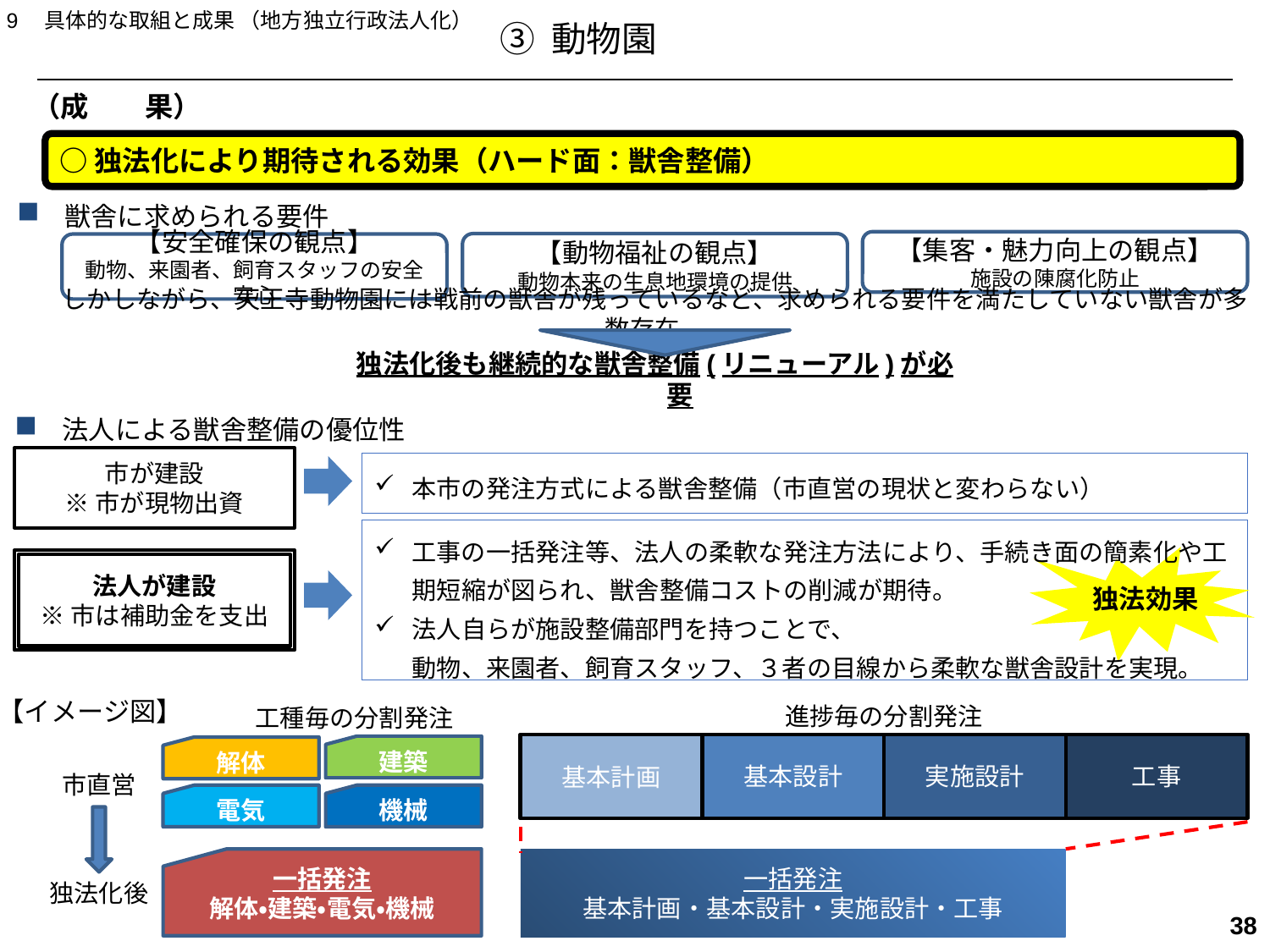

9　具体的な取組と成果 （地方独立行政法人化）
③ 動物園
（成　　果）
○独法化により期待される効果（ハード面：獣舎整備）
獣舎に求められる要件
【集客・魅力向上の観点】
施設の陳腐化防止
【動物福祉の観点】
動物本来の生息地環境の提供
【安全確保の観点】
動物、来園者、飼育スタッフの安全安心
しかしながら、天王寺動物園には戦前の獣舎が残っているなど、求められる要件を満たしていない獣舎が多数存在。

独法化後も継続的な獣舎整備(リニューアル)が必要
法人による獣舎整備の優位性
市が建設
※市が現物出資
本市の発注方式による獣舎整備（市直営の現状と変わらない）

工事の一括発注等、法人の柔軟な発注方法により、手続き面の簡素化や工期短縮が図られ、獣舎整備コストの削減が期待。
法人自らが施設整備部門を持つことで、
動物、来園者、飼育スタッフ、３者の目線から柔軟な獣舎設計を実現。

独法効果
法人が建設
※市は補助金を支出

【イメージ図】
進捗毎の分割発注
工種毎の分割発注
基本計画
基本設計
実施設計
工事
一括発注
基本計画・基本設計・実施設計・工事
建築
解体
機械
電気
一括発注
解体・建築・電気・機械

市直営
独法化後

38